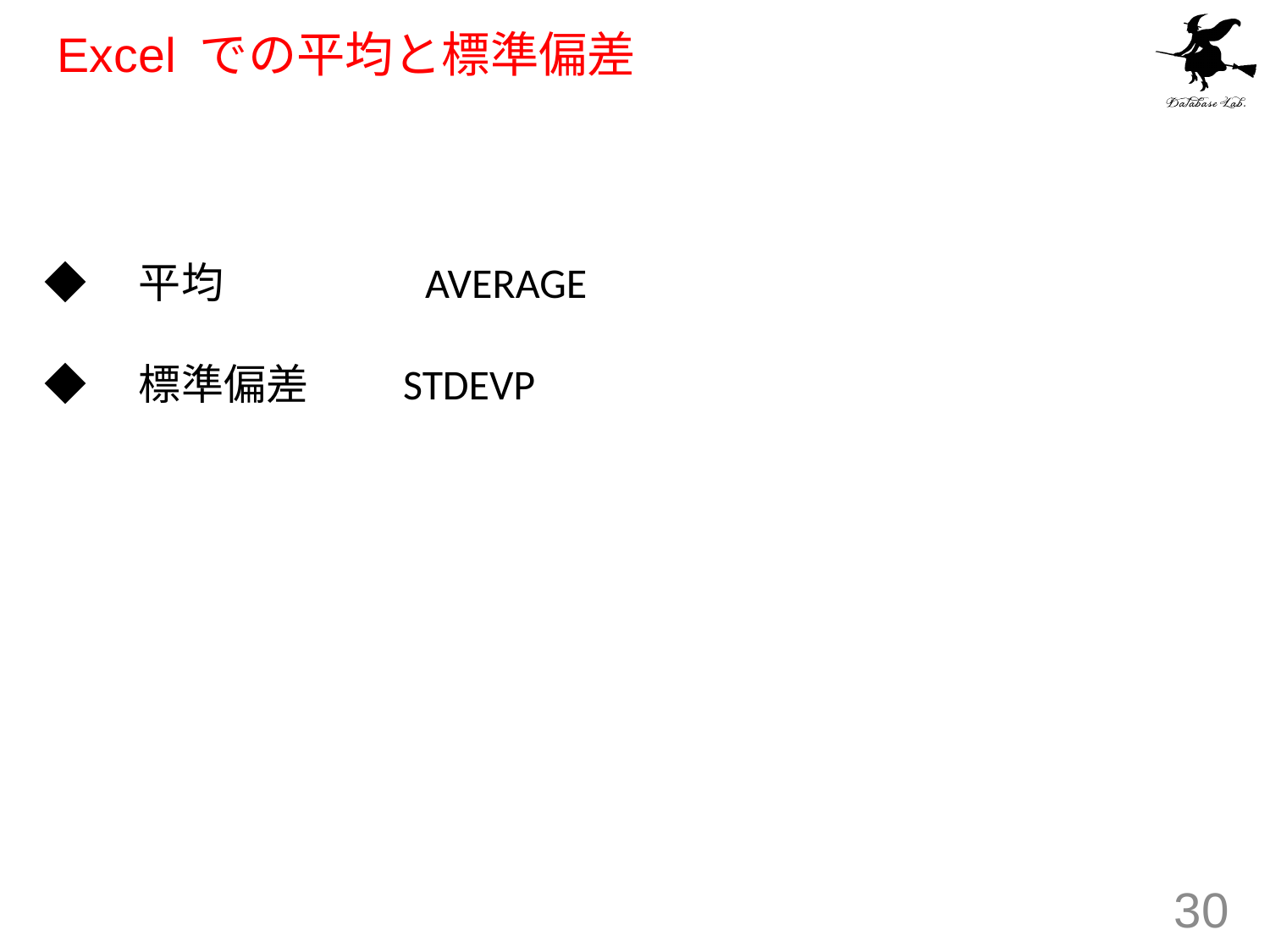

# Excel での平均と標準偏差
◆　平均 		AVERAGE

◆　標準偏差　　STDEVP
30